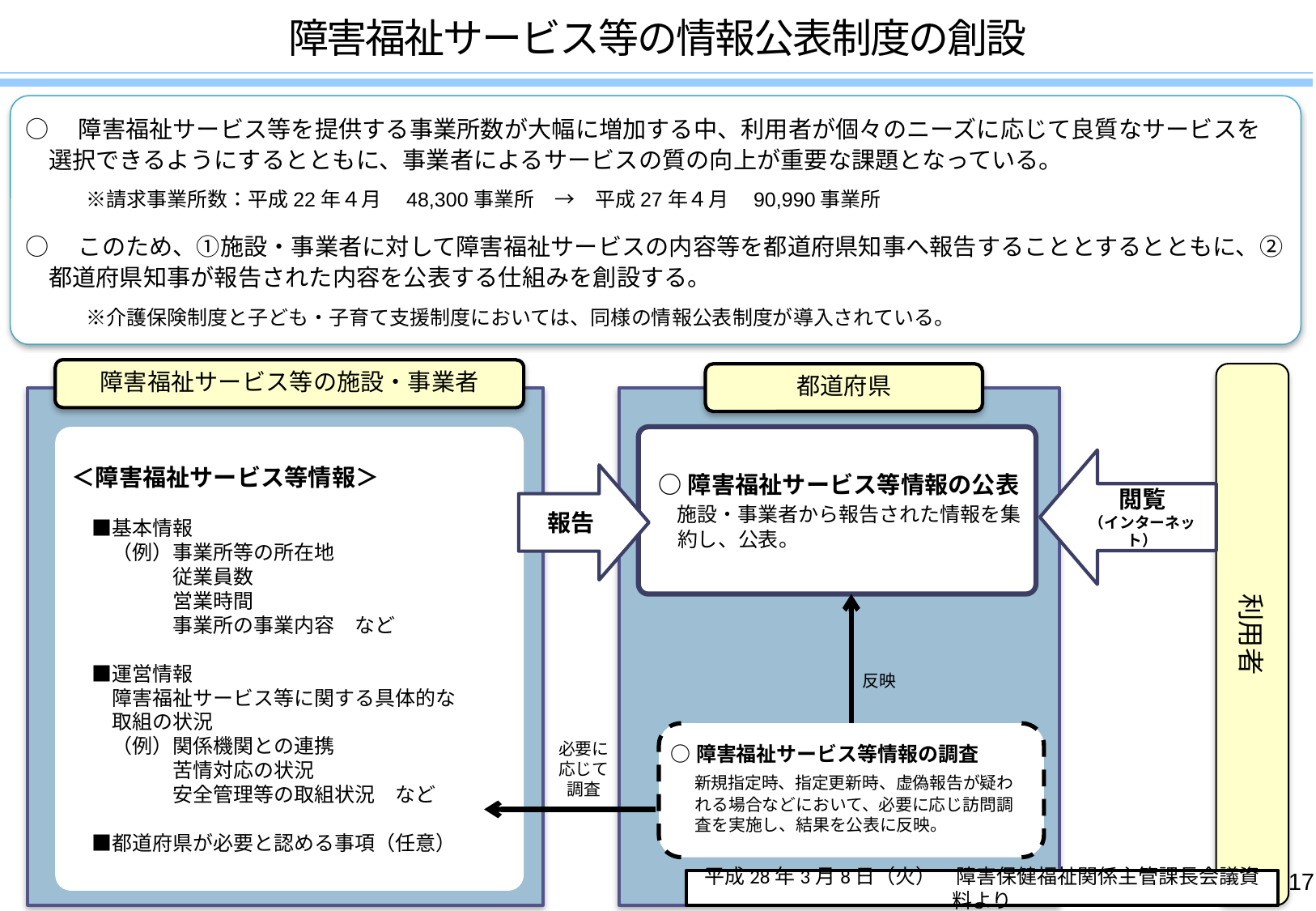

障害福祉サービス等の情報公表制度の創設
○　障害福祉サービス等を提供する事業所数が大幅に増加する中、利用者が個々のニーズに応じて良質なサービスを選択できるようにするとともに、事業者によるサービスの質の向上が重要な課題となっている。

　　　※請求事業所数：平成22年４月　48,300事業所　→　平成27年４月　90,990事業所

○　このため、①施設・事業者に対して障害福祉サービスの内容等を都道府県知事へ報告することとするとともに、②都道府県知事が報告された内容を公表する仕組みを創設する。

　　　※介護保険制度と子ども・子育て支援制度においては、同様の情報公表制度が導入されている。
障害福祉サービス等の施設・事業者
利用者
都道府県

＜障害福祉サービス等情報＞

　■基本情報
　　（例）事業所等の所在地
　　　　　従業員数
　　　　　営業時間
　　　　　事業所の事業内容　など

　■運営情報
　　障害福祉サービス等に関する具体的な
　　取組の状況
　　（例）関係機関との連携
　　　　　苦情対応の状況
　　　　　安全管理等の取組状況　など

　■都道府県が必要と認める事項（任意）
 ○障害福祉サービス等情報の公表
　施設・事業者から報告された情報を集約し、公表。
閲覧
（インターネット）
報告
反映
○障害福祉サービス等情報の調査
　新規指定時、指定更新時、虚偽報告が疑われる場合などにおいて、必要に応じ訪問調査を実施し、結果を公表に反映。
必要に
応じて
調査

17
平成28年3月8日（火）　障害保健福祉関係主管課長会議資料より